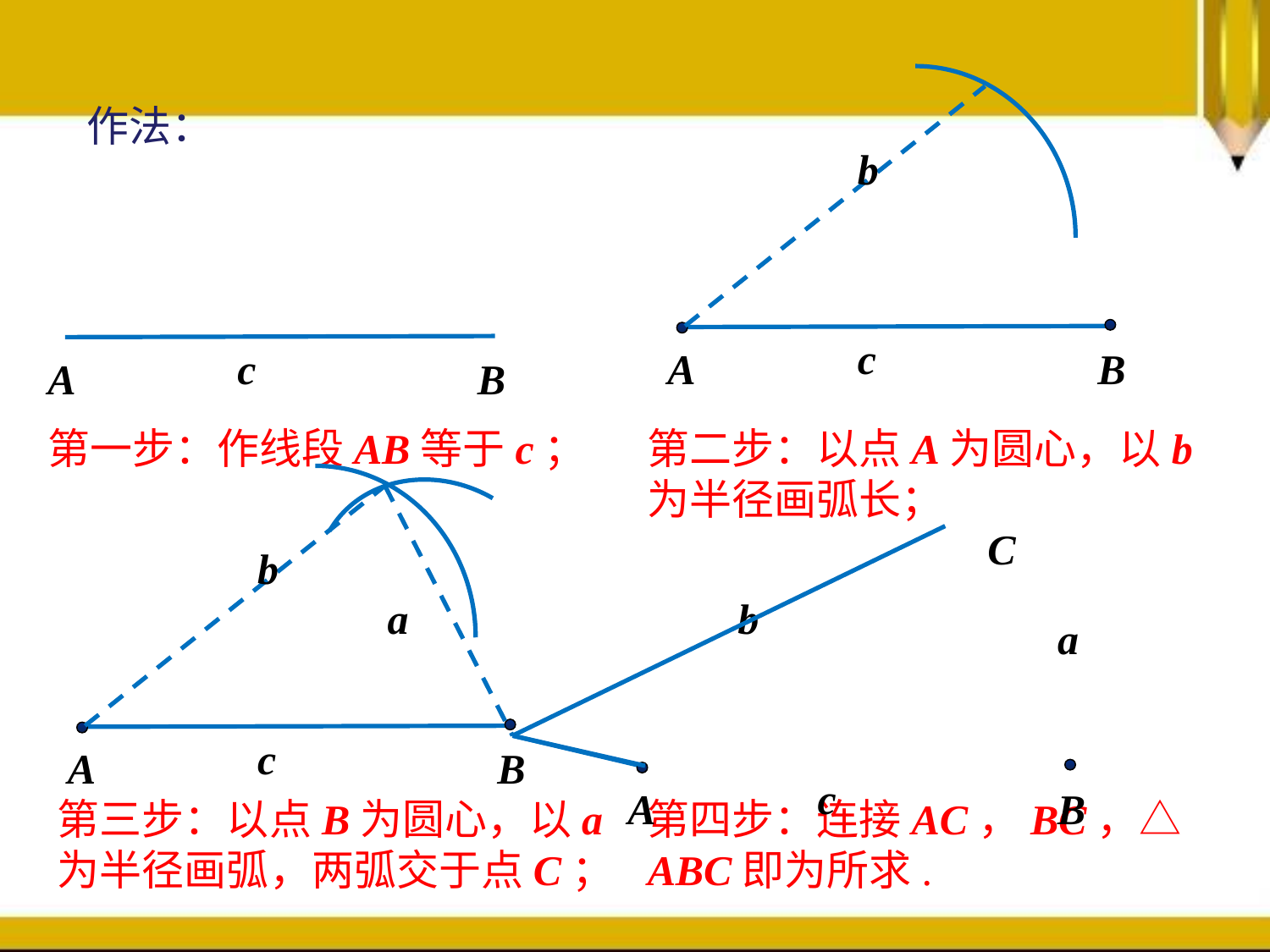

b
作法：

c
A
B

c
A
B
第一步：作线段AB等于c；
第二步：以点A为圆心，以b为半径画弧长；

b

c
A
B

a
C
b
a

c
A
B
第三步：以点B为圆心，以a为半径画弧，两弧交于点C；
第四步：连接AC，BC，△ABC即为所求.